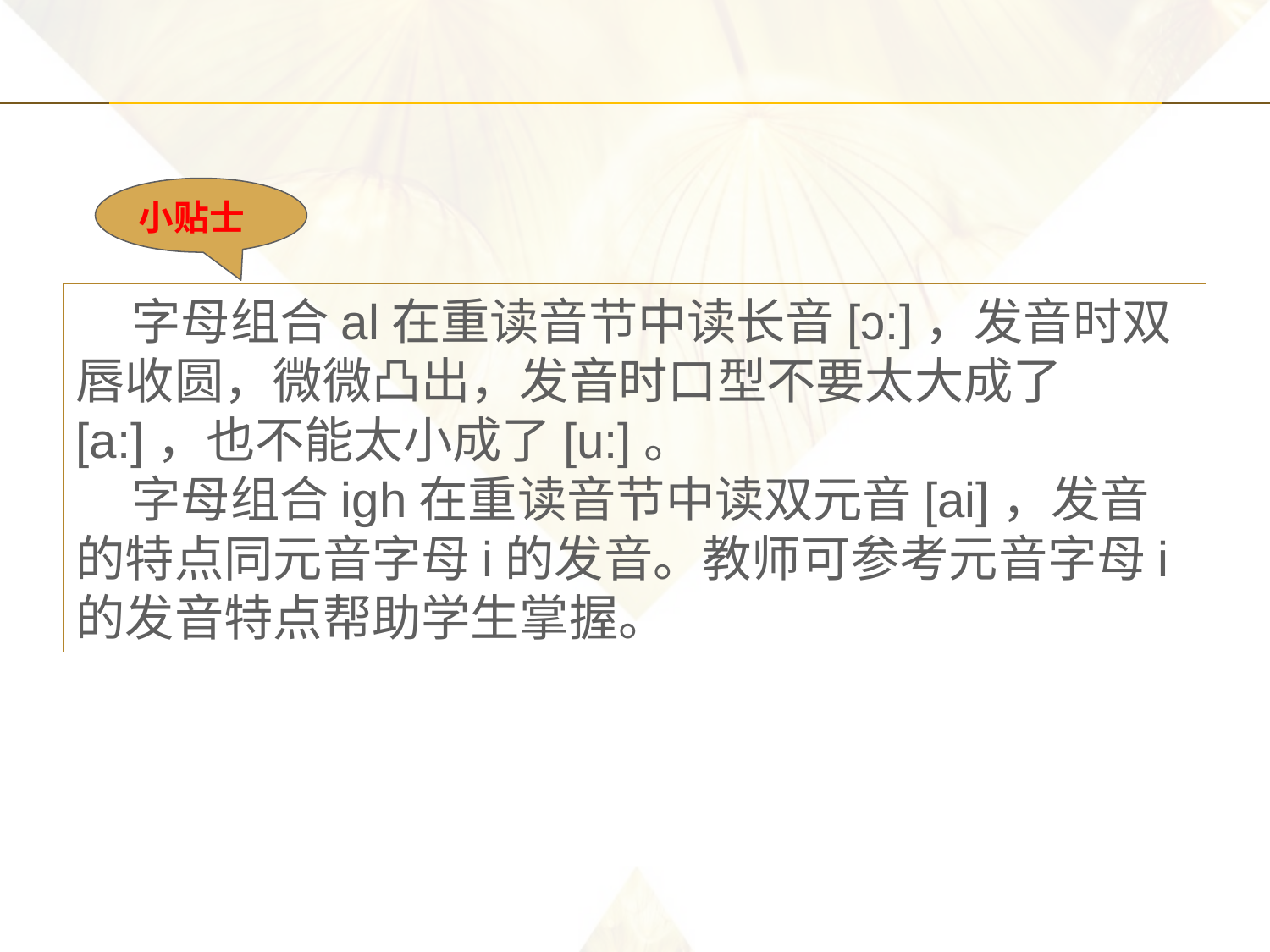

小贴士
    字母组合al在重读音节中读长音[ɔ:]，发音时双唇收圆，微微凸出，发音时口型不要太大成了[a:]，也不能太小成了[u:]。
    字母组合igh在重读音节中读双元音[ai]，发音的特点同元音字母i的发音。教师可参考元音字母i的发音特点帮助学生掌握。